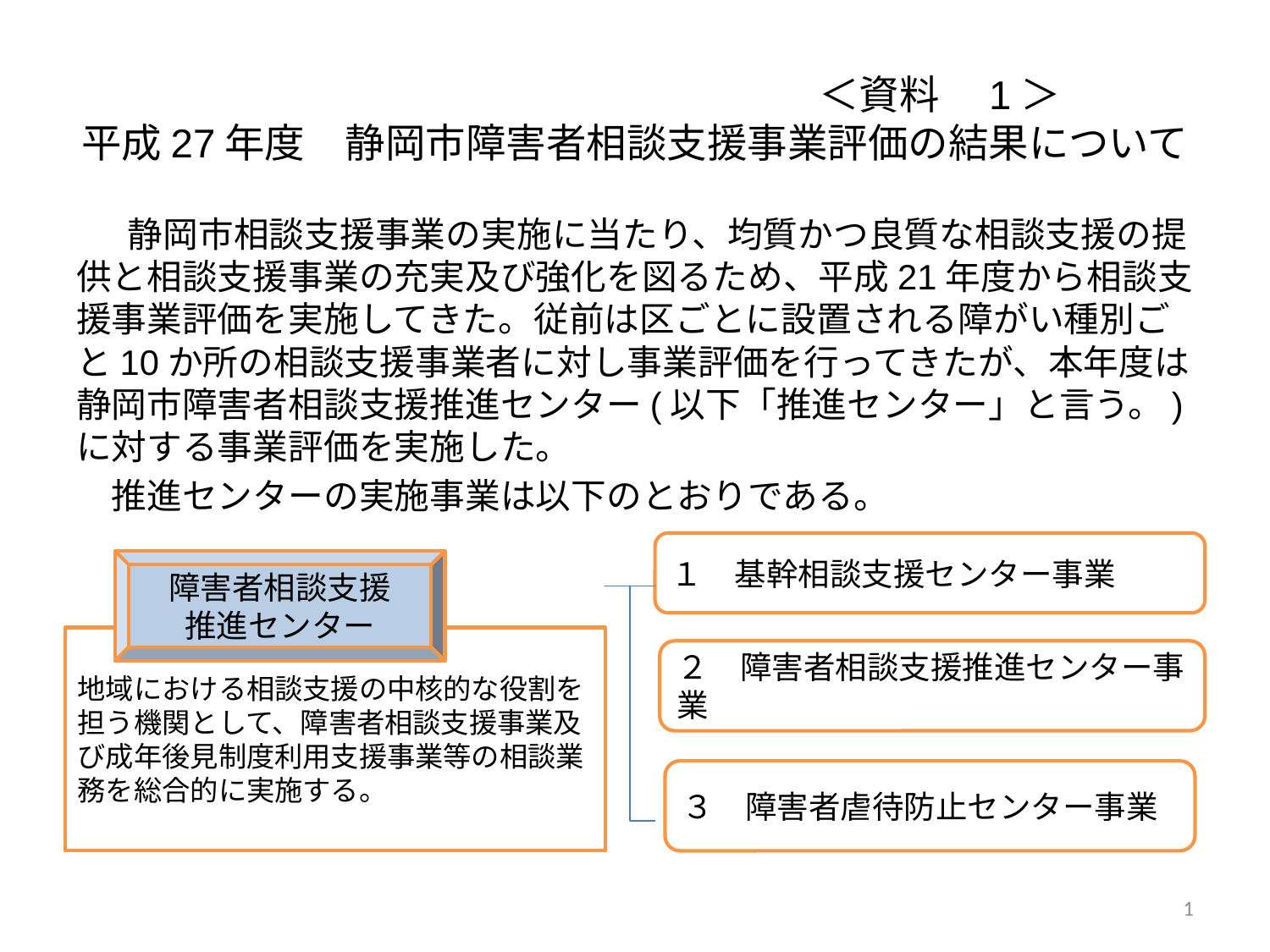

# ＜資料　1＞ 平成27年度　静岡市障害者相談支援事業評価の結果について
 　静岡市相談支援事業の実施に当たり、均質かつ良質な相談支援の提供と相談支援事業の充実及び強化を図るため、平成21年度から相談支援事業評価を実施してきた。従前は区ごとに設置される障がい種別ごと10か所の相談支援事業者に対し事業評価を行ってきたが、本年度は静岡市障害者相談支援推進センター(以下「推進センター」と言う。)に対する事業評価を実施した。
　推進センターの実施事業は以下のとおりである。

１　基幹相談支援センター事業
障害者相談支援
推進センター

地域における相談支援の中核的な役割を担う機関として、障害者相談支援事業及び成年後見制度利用支援事業等の相談業務を総合的に実施する。
２　障害者相談支援推進センター事業
３　障害者虐待防止センター事業
1